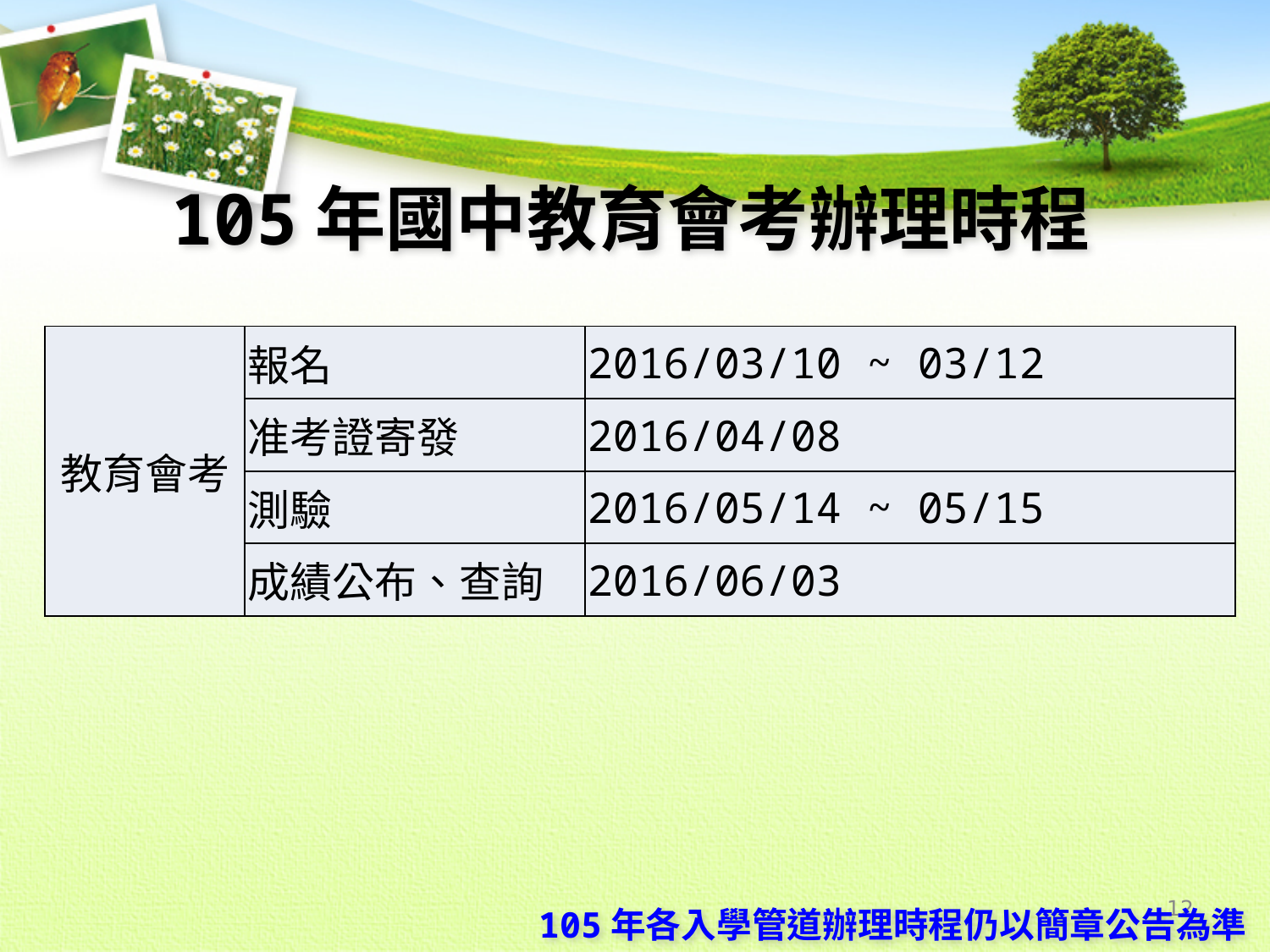

105年國中教育會考辦理時程
| 教育會考 | 報名 | 2016/03/10 ~ 03/12 |
| --- | --- | --- |
|  | 准考證寄發 | 2016/04/08 |
|  | 測驗 | 2016/05/14 ~ 05/15 |
|  | 成績公布、查詢 | 2016/06/03 |
12
105年各入學管道辦理時程仍以簡章公告為準